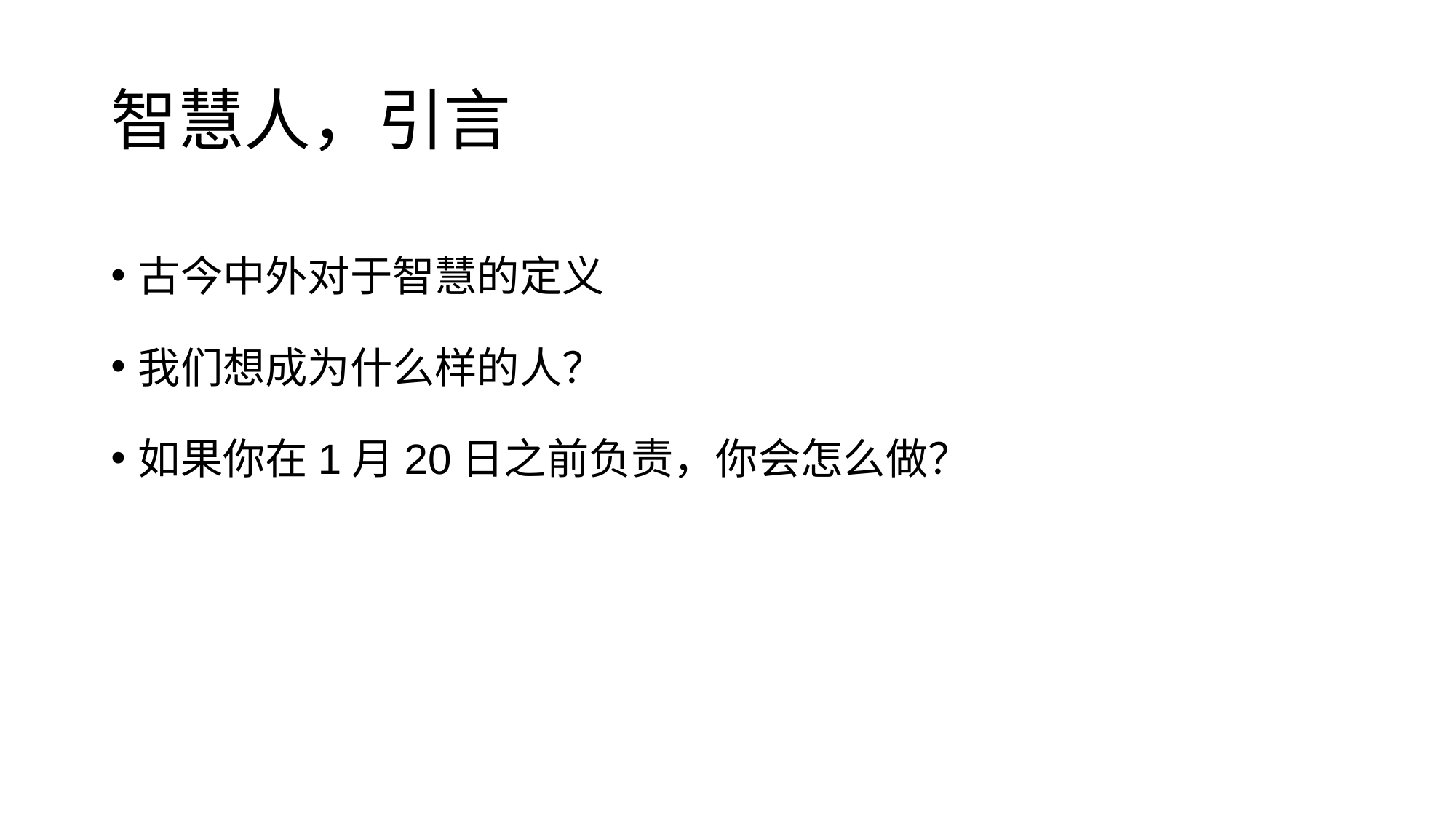

# 智慧人，引言
古今中外对于智慧的定义
我们想成为什么样的人？
如果你在1月20日之前负责，你会怎么做？